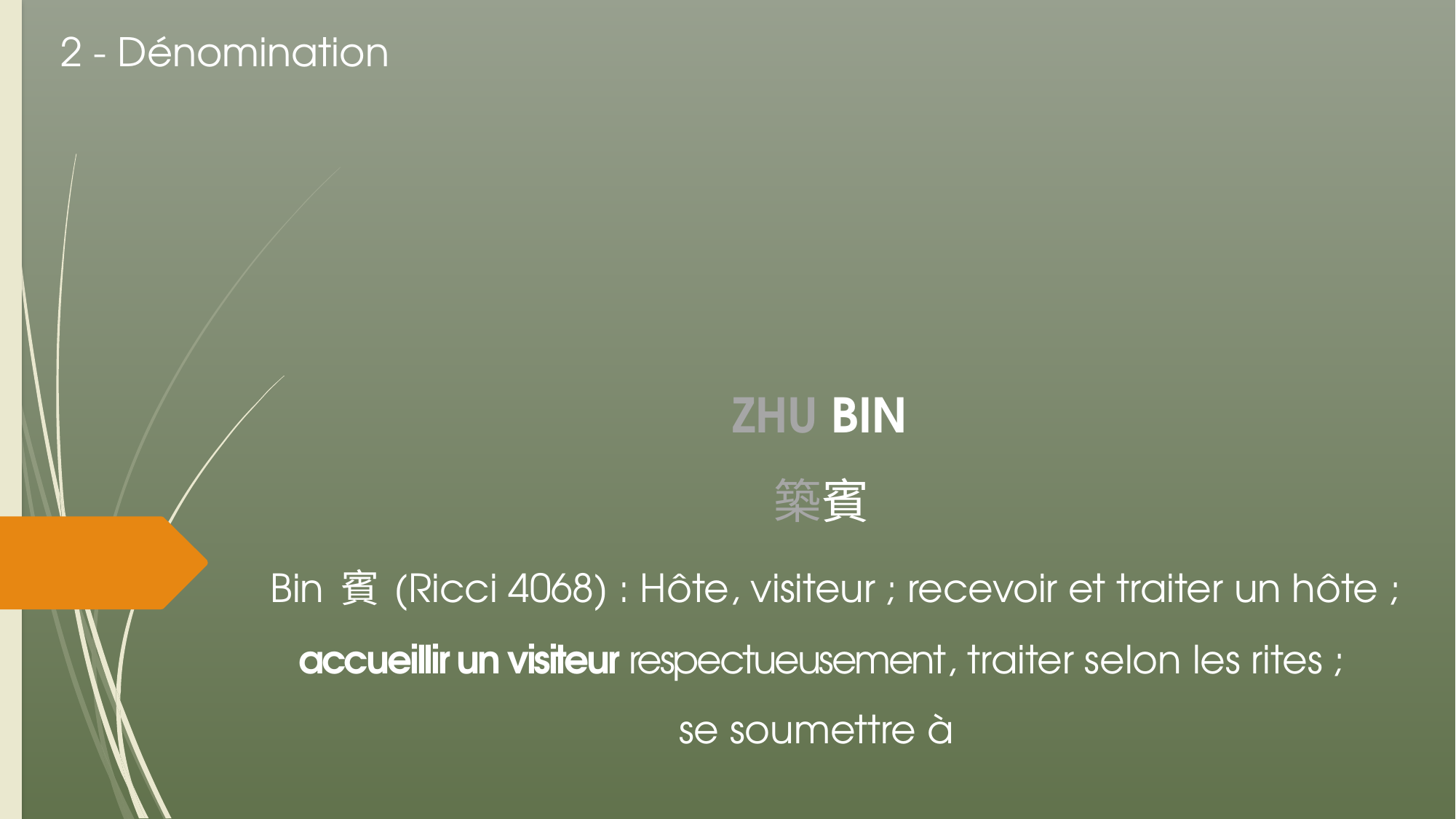

2 - Dénomination

# ZHU BIN 築賓 Bin 賓 (Ricci 4068) : Hôte, visiteur ; recevoir et traiter un hôte ; accueillir un visiteur respectueusement, traiter selon les rites ; se soumettre à